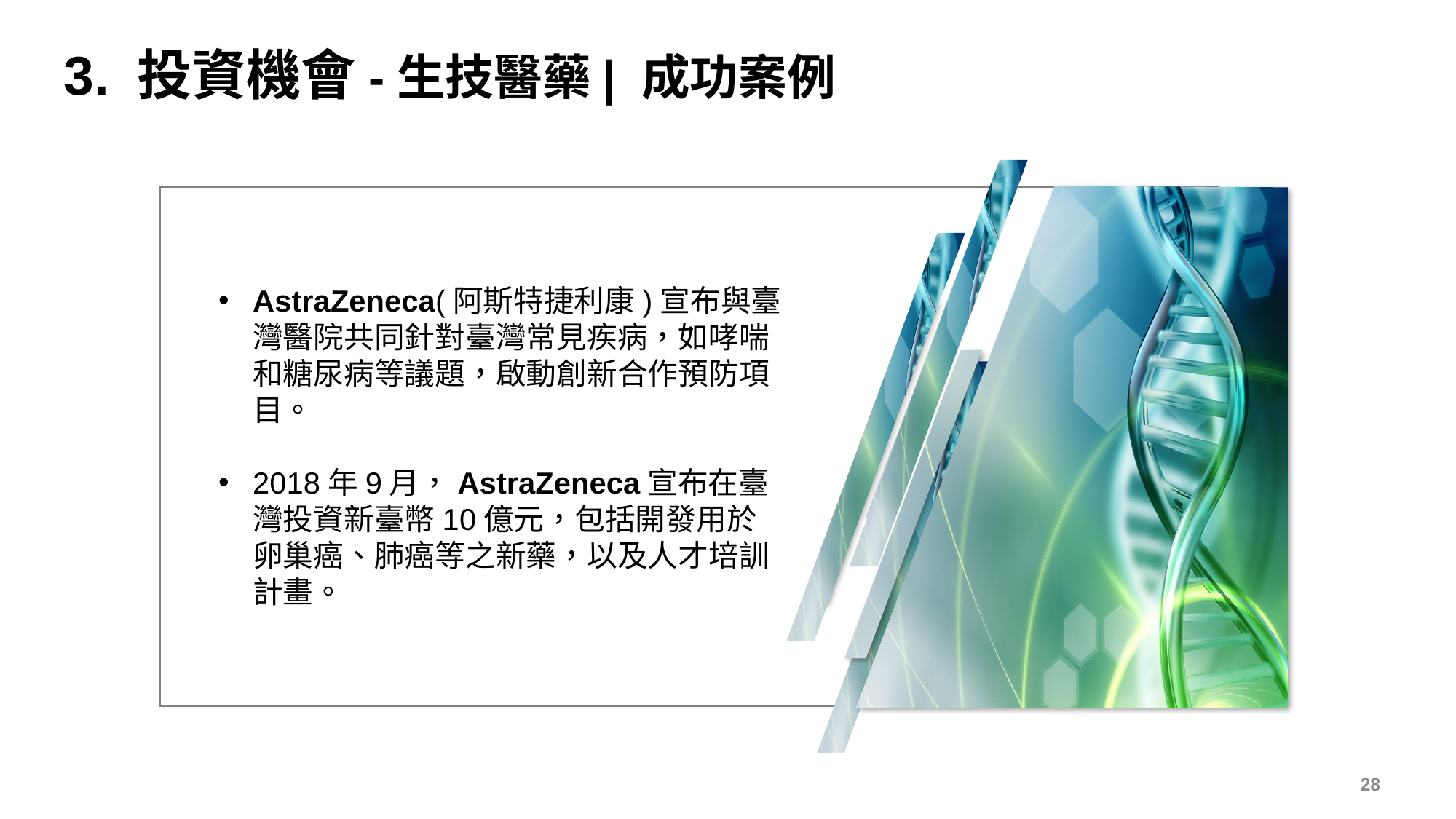

3. 投資機會-生技醫藥| 成功案例

AstraZeneca(阿斯特捷利康)宣布與臺灣醫院共同針對臺灣常見疾病，如哮喘和糖尿病等議題，啟動創新合作預防項目。

2018年9月，AstraZeneca宣布在臺灣投資新臺幣10億元，包括開發用於卵巢癌、肺癌等之新藥，以及人才培訓計畫。
28